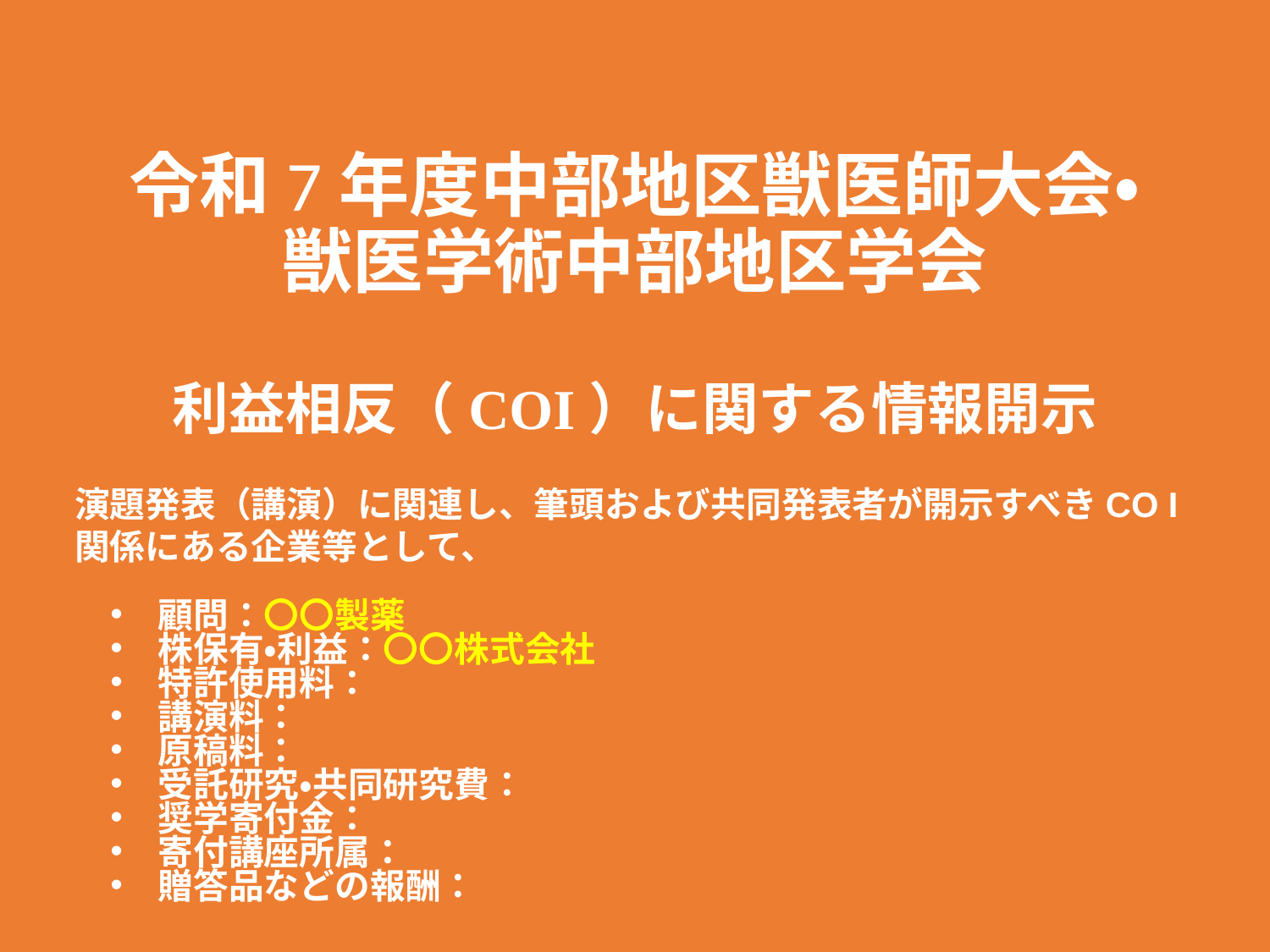

# 令和7年度中部地区獣医師大会・ 獣医学術中部地区学会
利益相反（COI）に関する情報開示

演題発表（講演）に関連し、筆頭および共同発表者が開示すべきCO I 関係にある企業等として、
顧問：〇〇製薬
株保有・利益：〇〇株式会社
特許使用料：
講演料：
原稿料：
受託研究・共同研究費：
奨学寄付金：
寄付講座所属：
贈答品などの報酬：
利益相反に関する情報開示